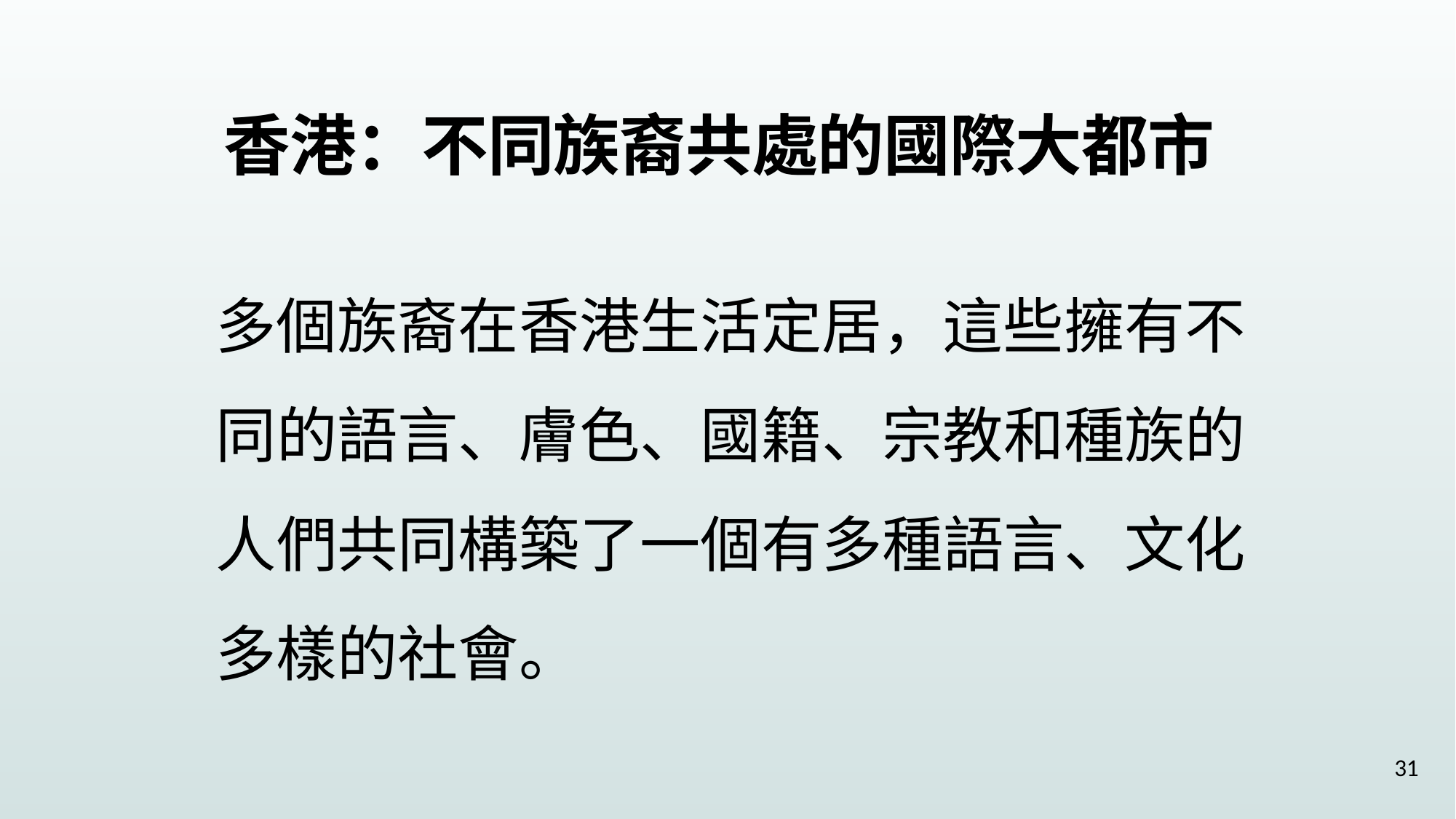

# 香港：不同族裔共處的國際大都市
多個族裔在香港生活定居，這些擁有不同的語言、膚色、國籍、宗教和種族的人們共同構築了一個有多種語言、文化多樣的社會。
31